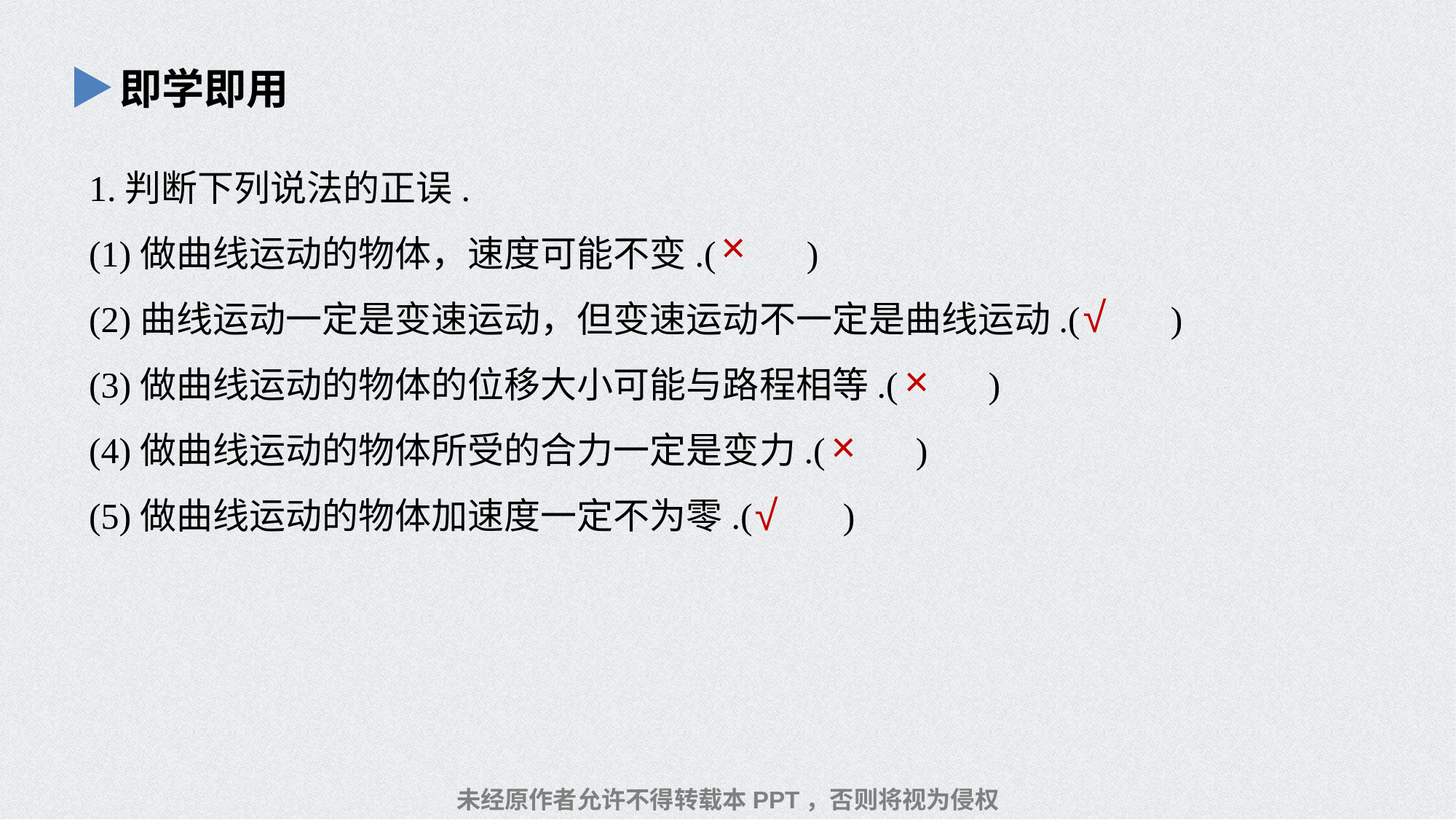

即学即用

1.判断下列说法的正误.
(1)做曲线运动的物体，速度可能不变.(　　)
(2)曲线运动一定是变速运动，但变速运动不一定是曲线运动.(　　)
(3)做曲线运动的物体的位移大小可能与路程相等.(　　)
(4)做曲线运动的物体所受的合力一定是变力.(　　)
(5)做曲线运动的物体加速度一定不为零.(　　)
×
√
×
×
√